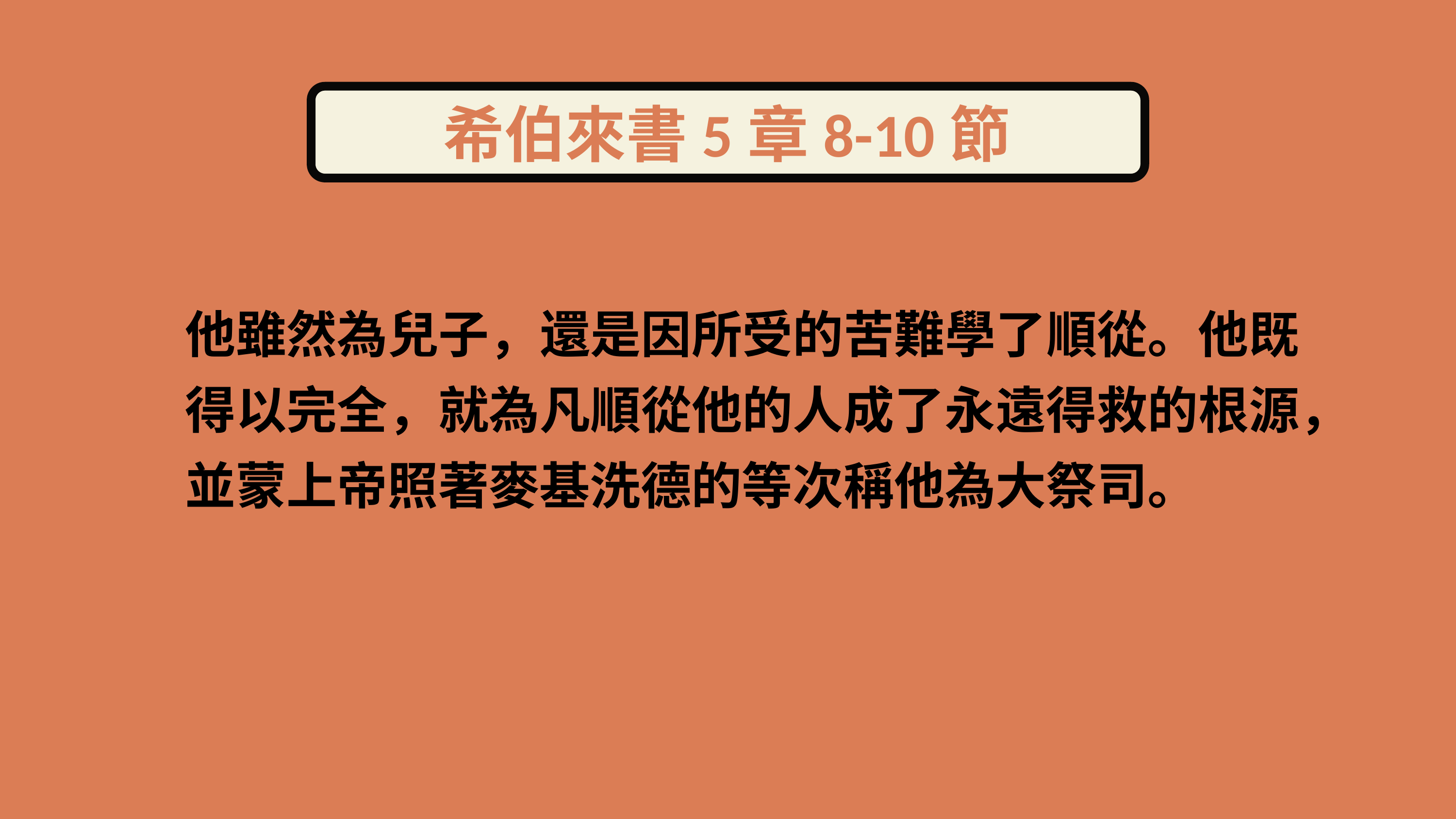

希伯來書5章8-10節
他雖然為兒子，還是因所受的苦難學了順從。他既得以完全，就為凡順從他的人成了永遠得救的根源，並蒙上帝照著麥基洗德的等次稱他為大祭司。